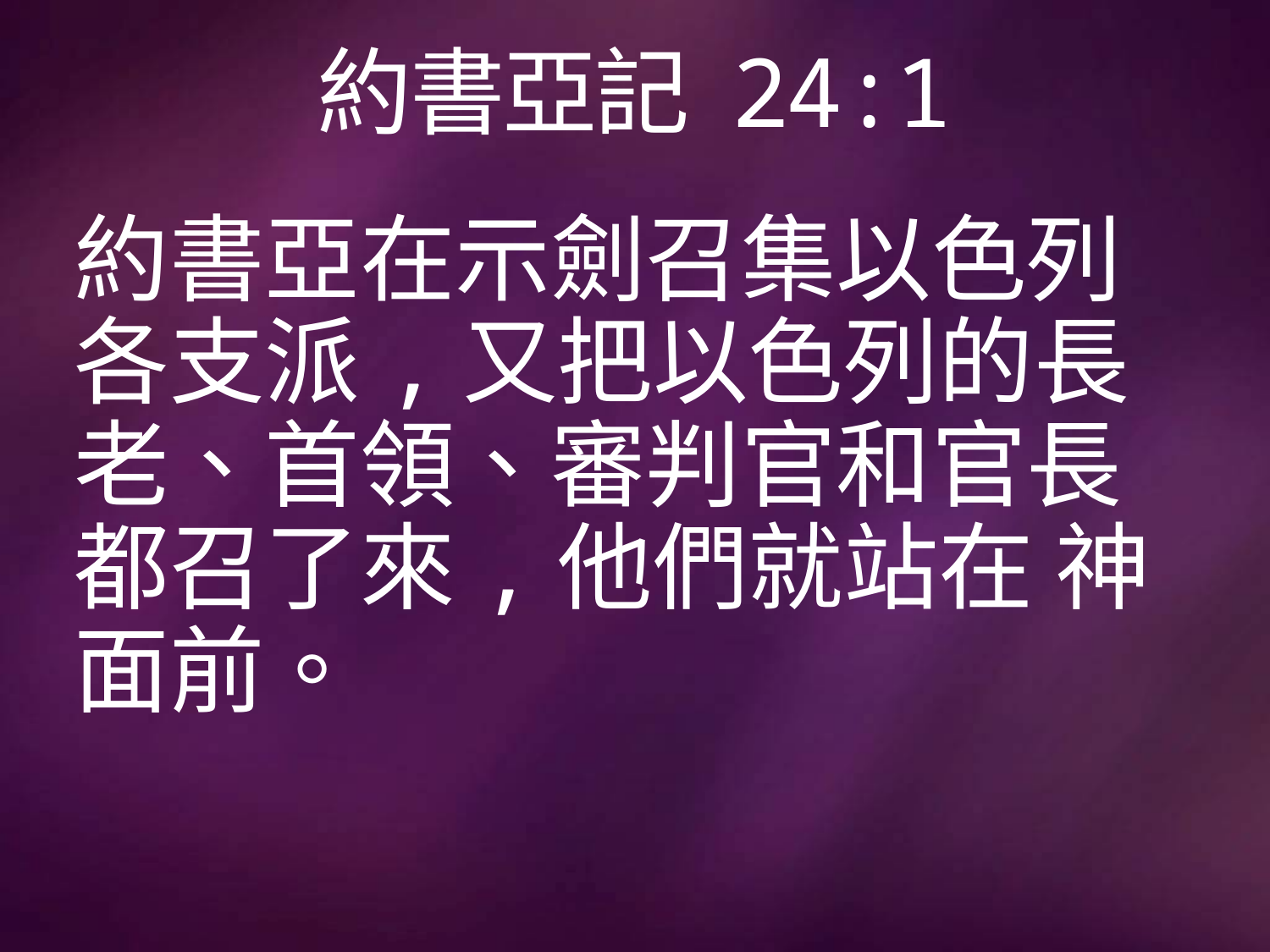

# 約書亞記 24:1
約書亞在示劍召集以色列各支派,又把以色列的長老、首領、審判官和官長都召了來,他們就站在 神面前。